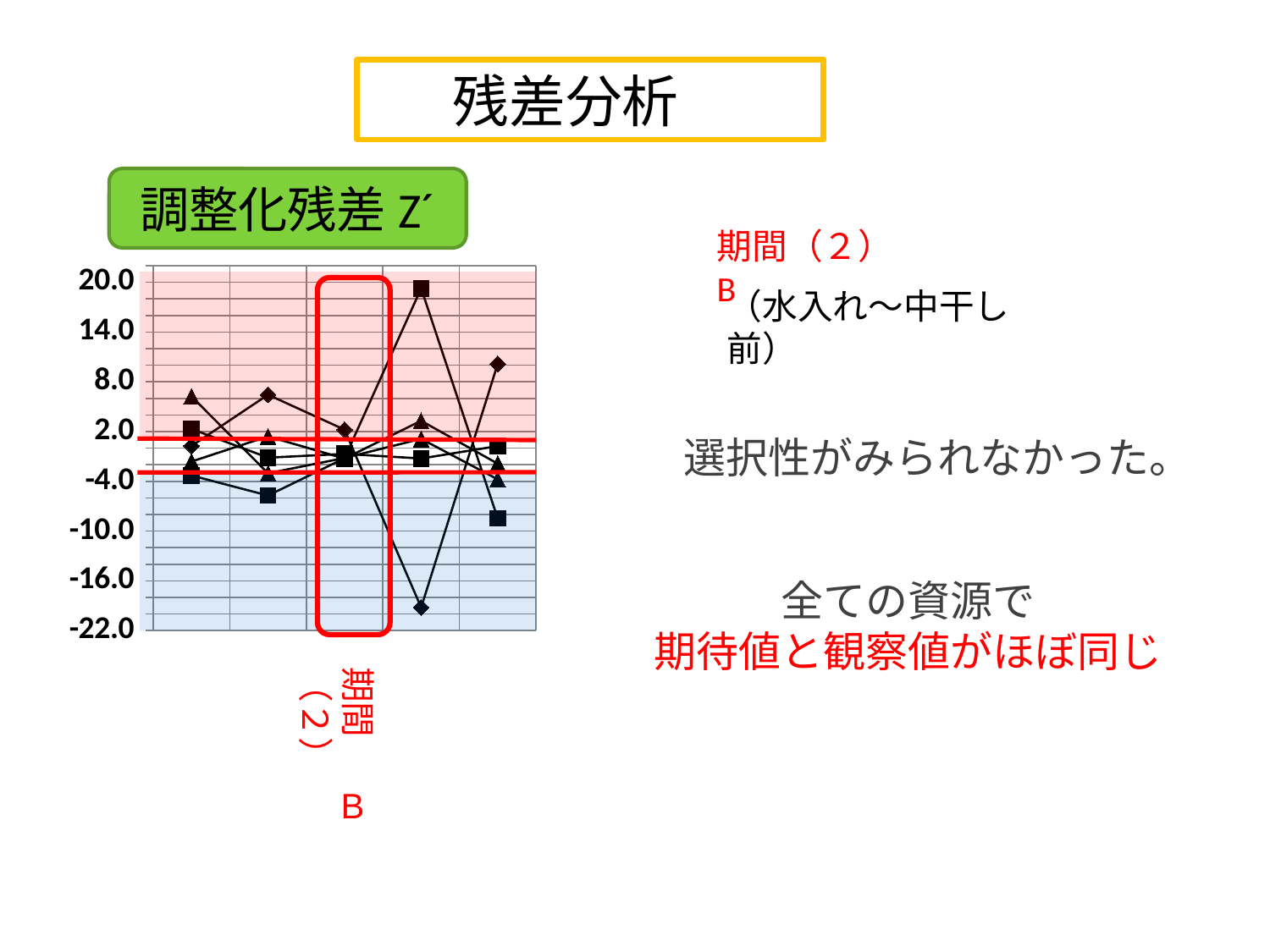

残差分析
調整化残差Z´
期間（２）B

### Chart

| Category | 水田 | 休耕田 | 普通畑 | ムギ-ダイズ畑 | 果樹園 |
|---|---|---|---|---|---|
| 期間(1) | 0.2728800278473549 | -3.2989522336487256 | 6.239594803376021 | -1.618092244048026 | 2.315521291077199 |
| 期間(2)A | 6.442935547187487 | -5.7199209903776 | -3.038596152028924 | 1.4214168349297163 | -1.1504984370016793 |
| 期間(2)B | 2.2318075112191087 | -1.2257472474972424 | -1.1870532172018833 | -1.2654109744577449 | -0.6867478159223331 |
| 期間(3) | -19.21758856325411 | 19.26187506436559 | 1.1184125548219832 | 3.303684244706062 | -1.2503353208776222 |
| 期間(4) | 10.15709013503437 | -8.467256462018979 | -3.759698577177956 | -1.8716389394322401 | 0.25288435976243423 |

（水入れ～中干し前）
選択性がみられなかった。
全ての資源で
期待値と観察値がほぼ同じ
期間（２）
B